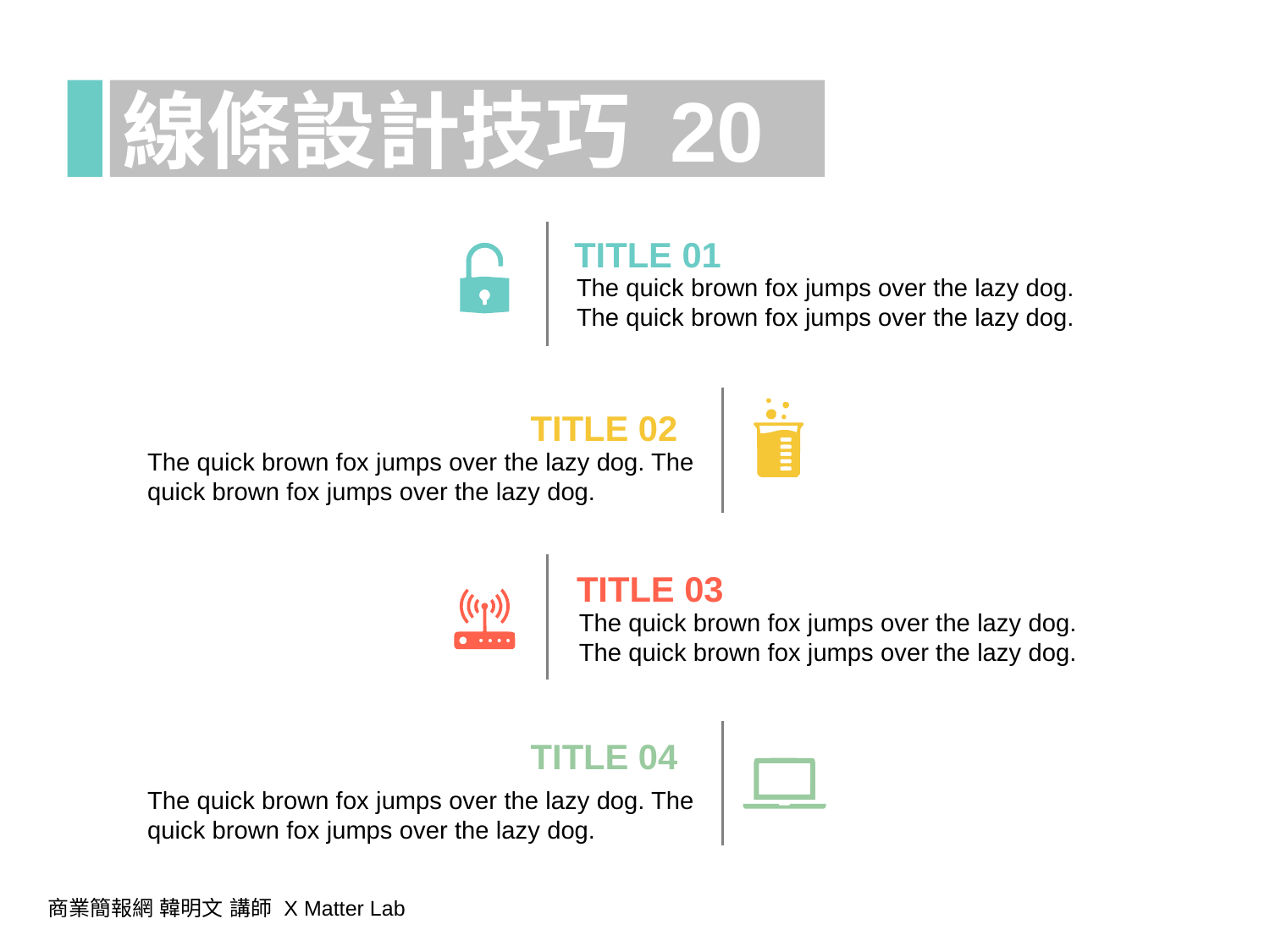

線條設計技巧 20
TITLE 01

The quick brown fox jumps over the lazy dog. The quick brown fox jumps over the lazy dog.

TITLE 02
The quick brown fox jumps over the lazy dog. The quick brown fox jumps over the lazy dog.
TITLE 03

The quick brown fox jumps over the lazy dog. The quick brown fox jumps over the lazy dog.
TITLE 04

The quick brown fox jumps over the lazy dog. The quick brown fox jumps over the lazy dog.
商業簡報網 韓明文 講師 X Matter Lab